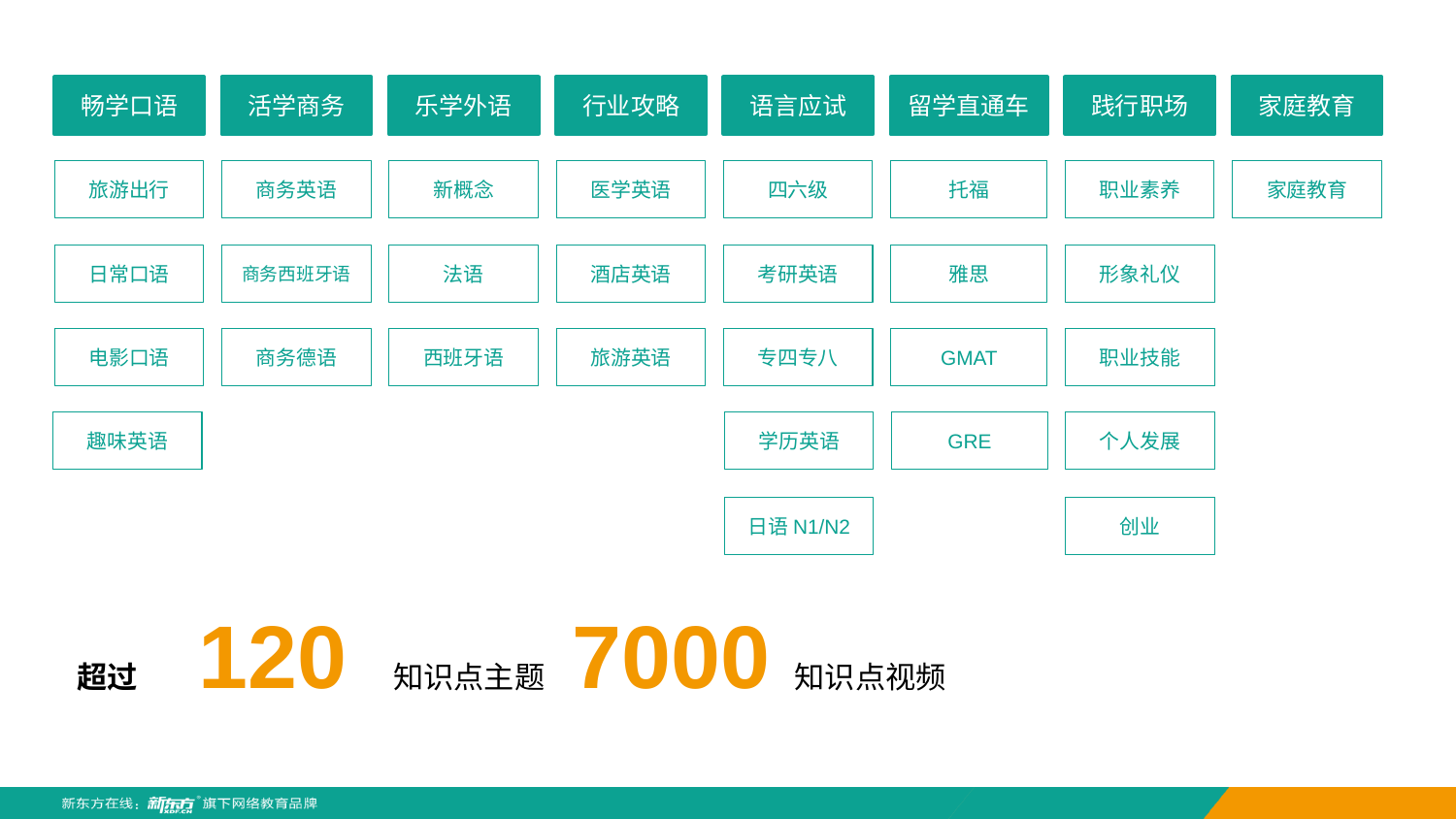

畅学口语
活学商务
乐学外语
行业攻略
语言应试
留学直通车
践行职场
家庭教育
旅游出行
商务英语
新概念
医学英语
四六级
托福
职业素养
家庭教育
日常口语
商务西班牙语
法语
酒店英语
考研英语
雅思
形象礼仪
电影口语
商务德语
西班牙语
旅游英语
专四专八
GMAT
职业技能
趣味英语
学历英语
GRE
个人发展
日语N1/N2
创业
超过  120 知识点主题   7000  知识点视频